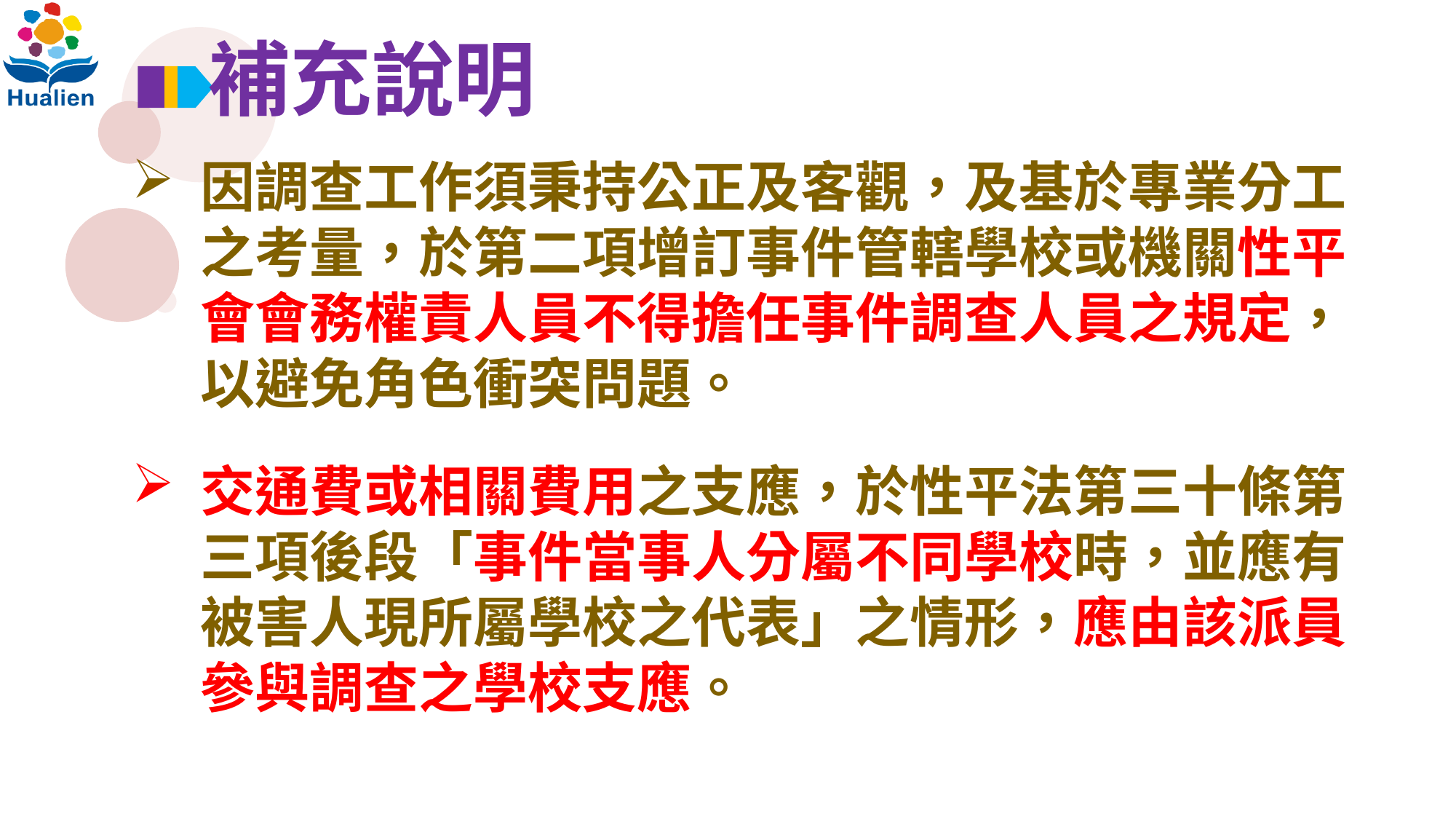

補充說明

因調查工作須秉持公正及客觀，及基於專業分工之考量，於第二項增訂事件管轄學校或機關性平會會務權責人員不得擔任事件調查人員之規定，以避免角色衝突問題。

交通費或相關費用之支應，於性平法第三十條第三項後段「事件當事人分屬不同學校時，並應有被害人現所屬學校之代表」之情形，應由該派員參與調查之學校支應。